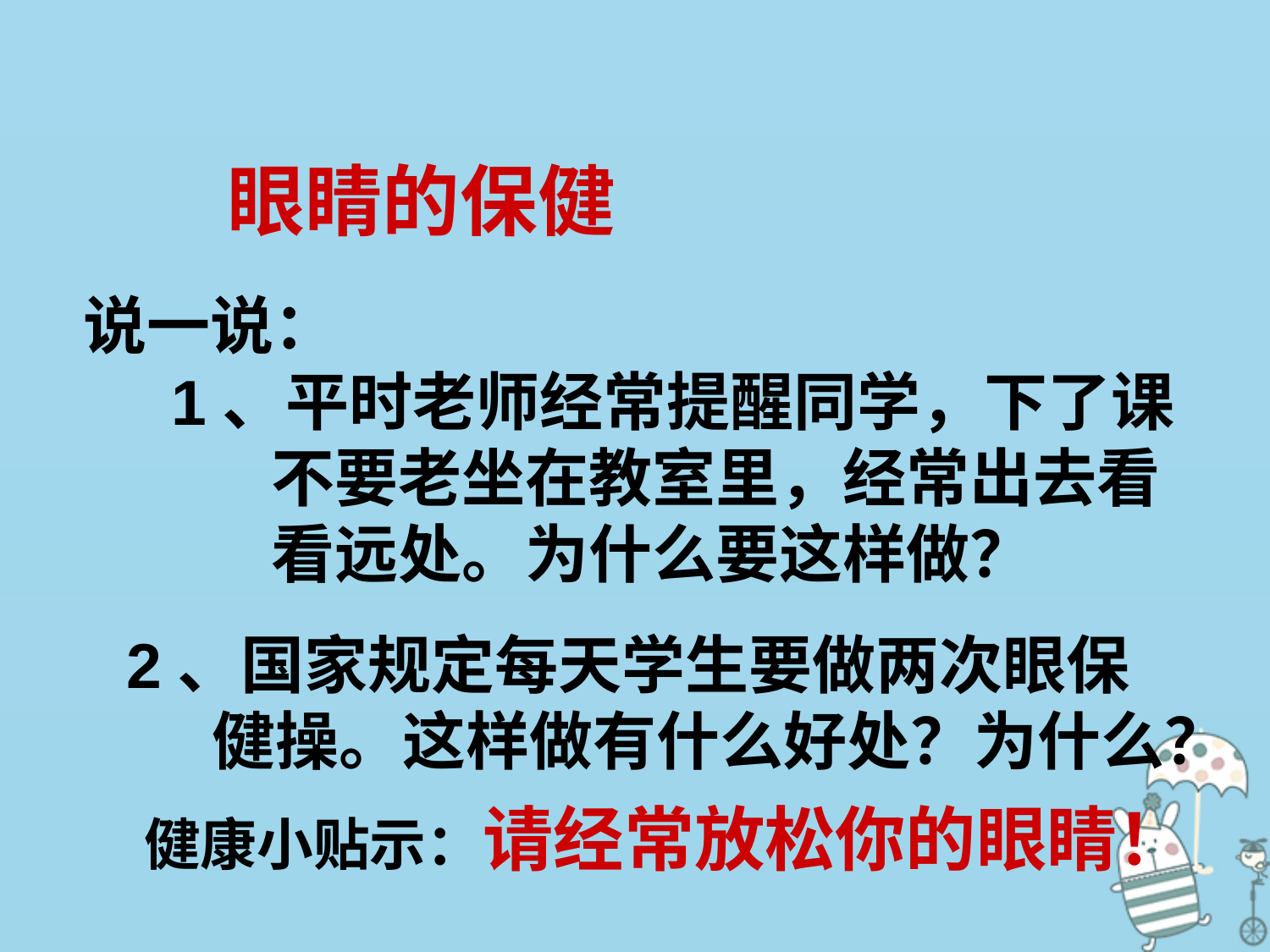

眼睛的保健
说一说：
     1、平时老师经常提醒同学，下了课
            不要老坐在教室里，经常出去看
            看远处。为什么要这样做？
     2、国家规定每天学生要做两次眼保
           健操。这样做有什么好处？为什么？
健康小贴示：请经常放松你的眼睛！